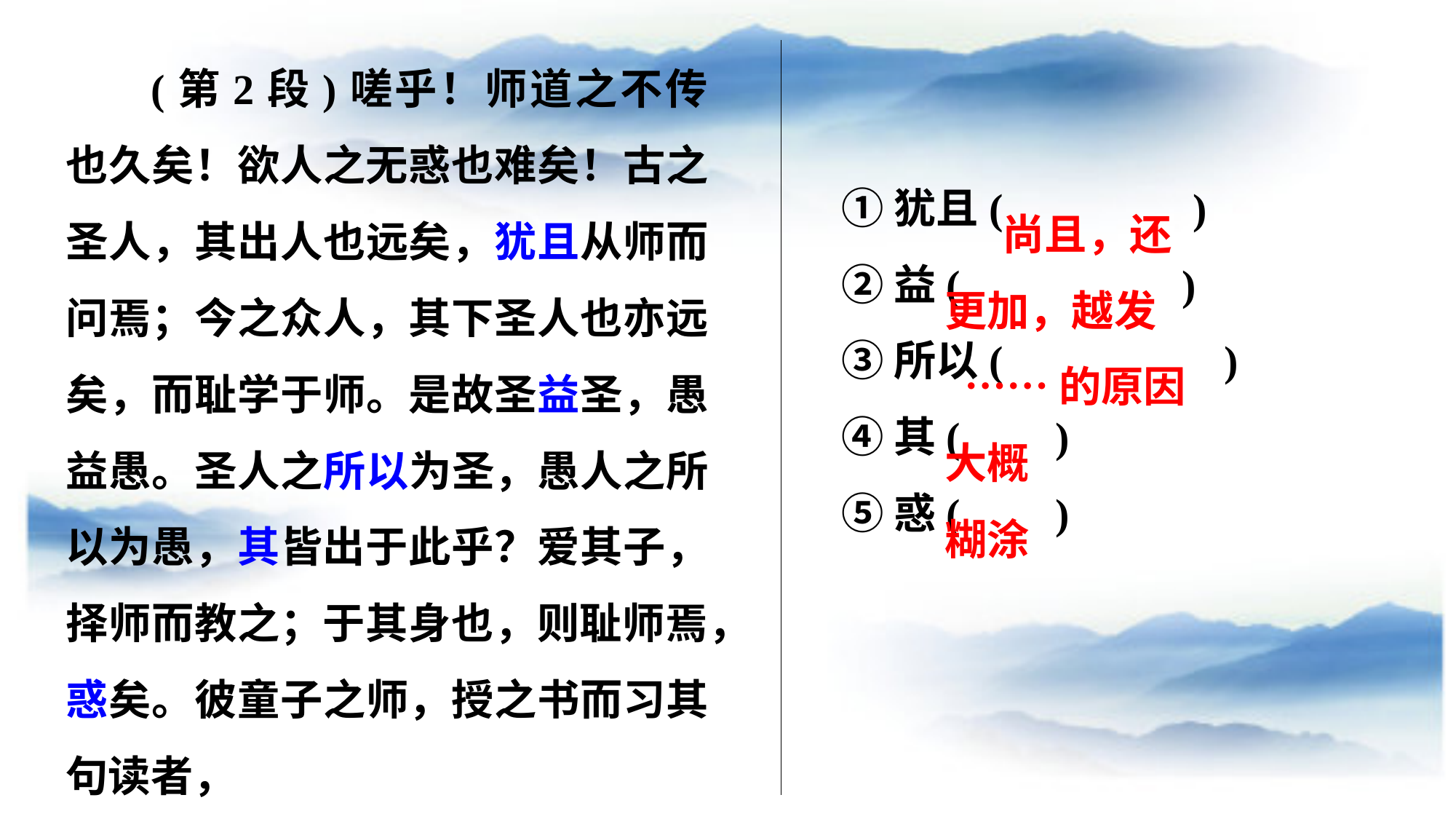

(第2段)嗟乎！师道之不传也久矣！欲人之无惑也难矣！古之圣人，其出人也远矣，犹且从师而问焉；今之众人，其下圣人也亦远矣，而耻学于师。是故圣益圣，愚益愚。圣人之所以为圣，愚人之所以为愚，其皆出于此乎？爱其子，择师而教之；于其身也，则耻师焉，惑矣。彼童子之师，授之书而习其句读者，

①犹且(                  )
②益(                     )
③所以(                     )
④其(         )
⑤惑(         )
     尚且，还
更加，越发
  ……的原因
大概
糊涂